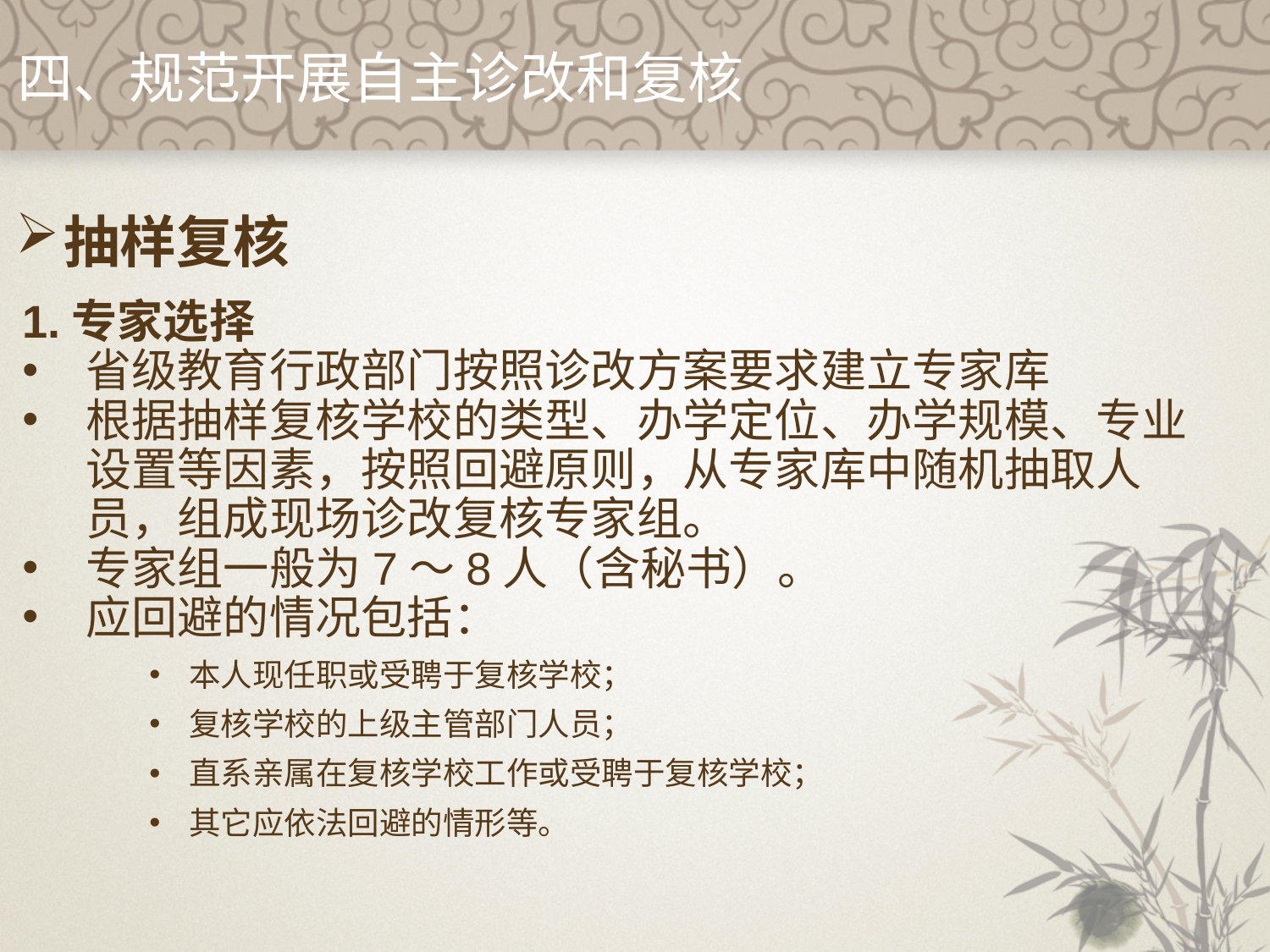

四、规范开展自主诊改和复核
抽样复核
1.专家选择
省级教育行政部门按照诊改方案要求建立专家库
根据抽样复核学校的类型、办学定位、办学规模、专业设置等因素，按照回避原则，从专家库中随机抽取人员，组成现场诊改复核专家组。
专家组一般为7～8人（含秘书）。
应回避的情况包括：
本人现任职或受聘于复核学校；
复核学校的上级主管部门人员；
直系亲属在复核学校工作或受聘于复核学校；
其它应依法回避的情形等。